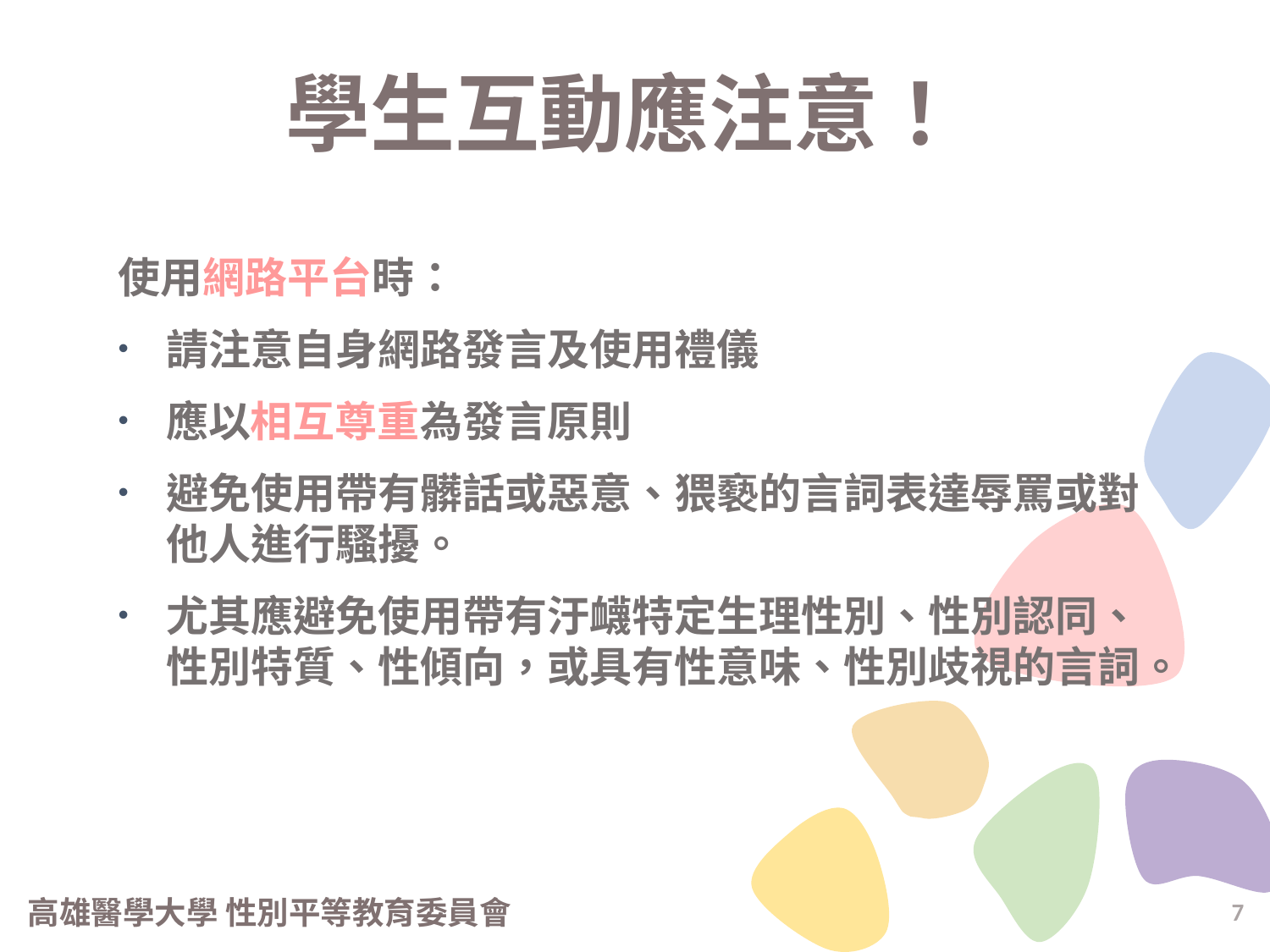

學生互動應注意！
使用網路平台時：
請注意自身網路發言及使用禮儀
應以相互尊重為發言原則
避免使用帶有髒話或惡意、猥褻的言詞表達辱罵或對他人進行騷擾。
尤其應避免使用帶有汙衊特定生理性別、性別認同、性別特質、性傾向，或具有性意味、性別歧視的言詞。

2

3

高雄醫學大學 性別平等教育委員會
7